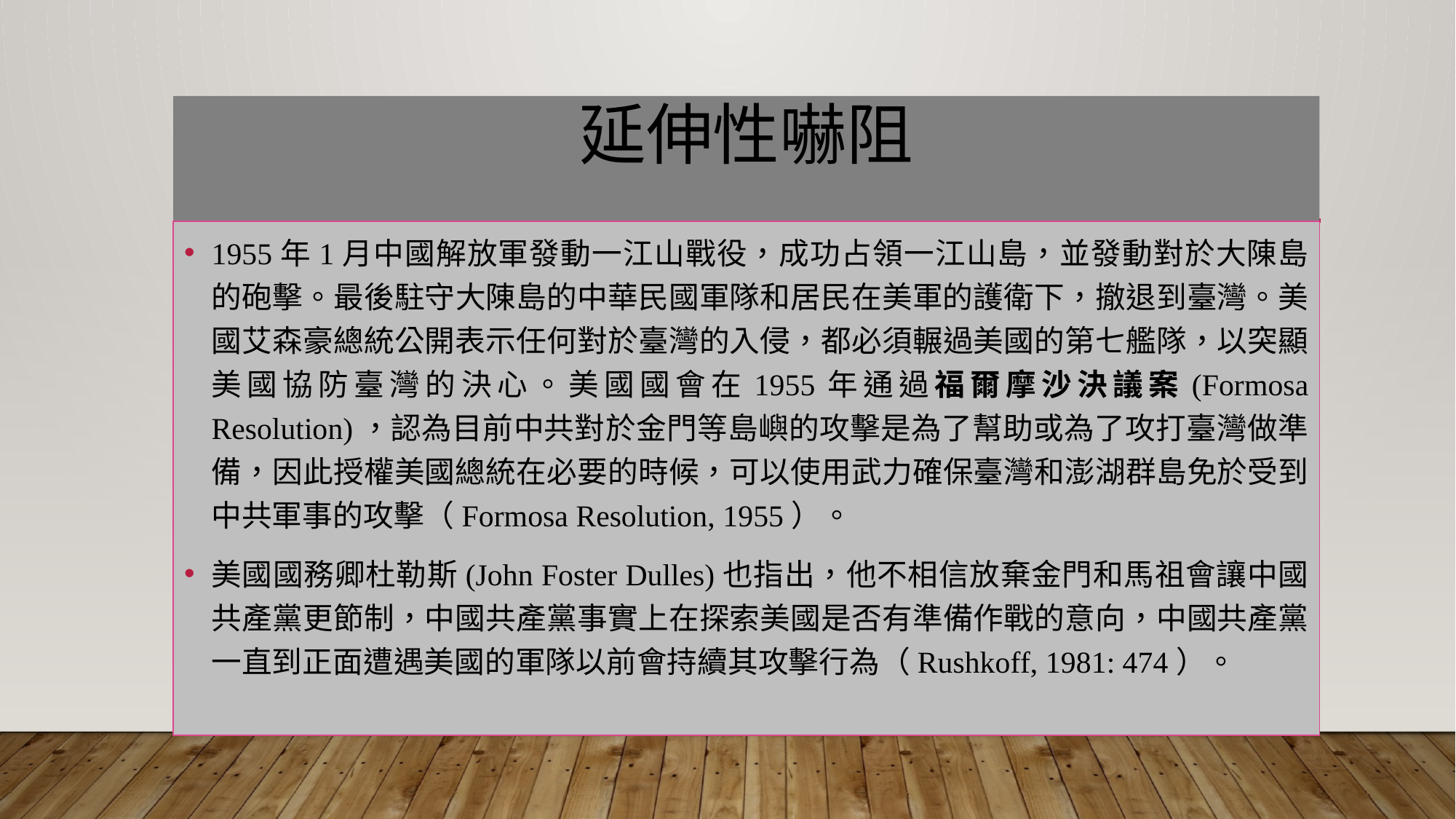

# 延伸性嚇阻
1955年1月中國解放軍發動一江山戰役，成功占領一江山島，並發動對於大陳島的砲擊。最後駐守大陳島的中華民國軍隊和居民在美軍的護衛下，撤退到臺灣。美國艾森豪總統公開表示任何對於臺灣的入侵，都必須輾過美國的第七艦隊，以突顯美國協防臺灣的決心。美國國會在1955年通過福爾摩沙決議案(Formosa Resolution)，認為目前中共對於金門等島嶼的攻擊是為了幫助或為了攻打臺灣做準備，因此授權美國總統在必要的時候，可以使用武力確保臺灣和澎湖群島免於受到中共軍事的攻擊（Formosa Resolution, 1955）。
美國國務卿杜勒斯(John Foster Dulles)也指出，他不相信放棄金門和馬祖會讓中國共產黨更節制，中國共產黨事實上在探索美國是否有準備作戰的意向，中國共產黨一直到正面遭遇美國的軍隊以前會持續其攻擊行為（Rushkoff, 1981: 474）。